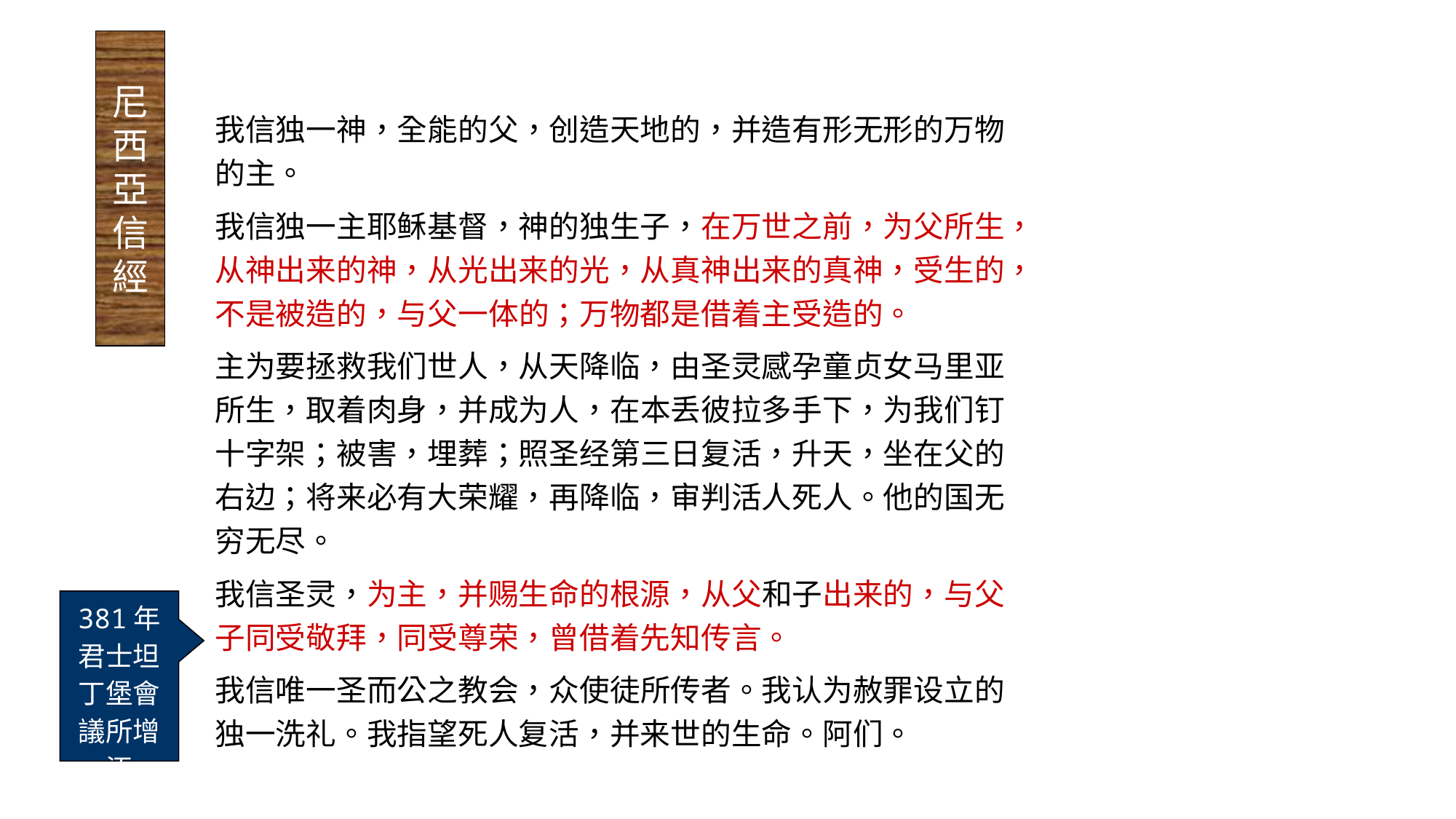

尼
西
亞
信
經
我信独一神，全能的父，创造天地的，并造有形无形的万物的主。
我信独一主耶稣基督，神的独生子，在万世之前，为父所生，从神出来的神，从光出来的光，从真神出来的真神，受生的，不是被造的，与父一体的；万物都是借着主受造的。
主为要拯救我们世人，从天降临，由圣灵感孕童贞女马里亚所生，取着肉身，并成为人，在本丢彼拉多手下，为我们钉十字架；被害，埋葬；照圣经第三日复活，升天，坐在父的右边；将来必有大荣耀，再降临，审判活人死人。他的国无穷无尽。
我信圣灵，为主，并赐生命的根源，从父和子出来的，与父子同受敬拜，同受尊荣，曾借着先知传言。
我信唯一圣而公之教会，众使徒所传者。我认为赦罪设立的独一洗礼。我指望死人复活，并来世的生命。阿们。

381年君士坦丁堡會議所增添